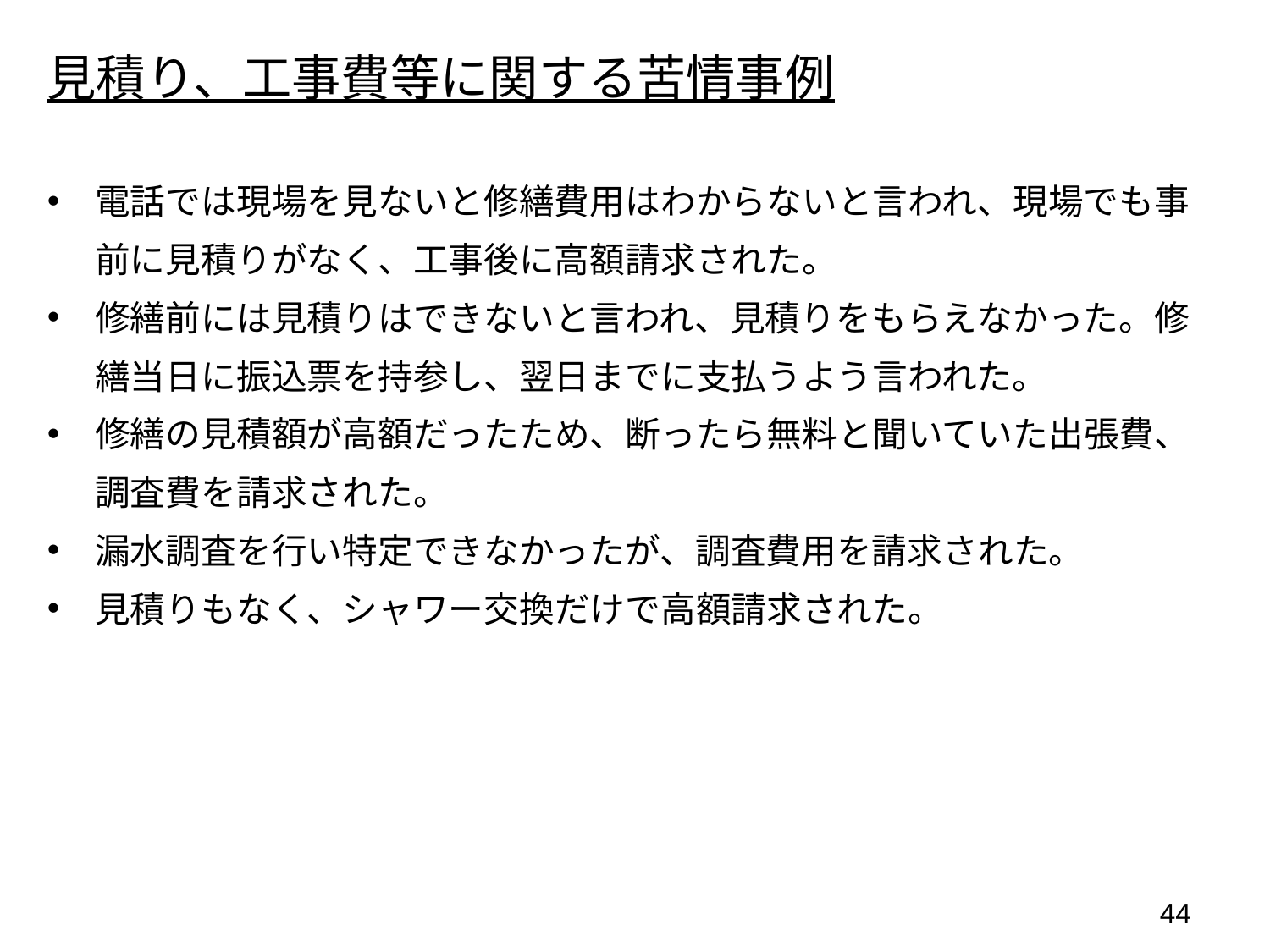

見積り、工事費等に関する苦情事例

電話では現場を見ないと修繕費用はわからないと言われ、現場でも事前に見積りがなく、工事後に高額請求された。
修繕前には見積りはできないと言われ、見積りをもらえなかった。修繕当日に振込票を持参し、翌日までに支払うよう言われた。
修繕の見積額が高額だったため、断ったら無料と聞いていた出張費、調査費を請求された。
漏水調査を行い特定できなかったが、調査費用を請求された。
見積りもなく、シャワー交換だけで高額請求された。
44